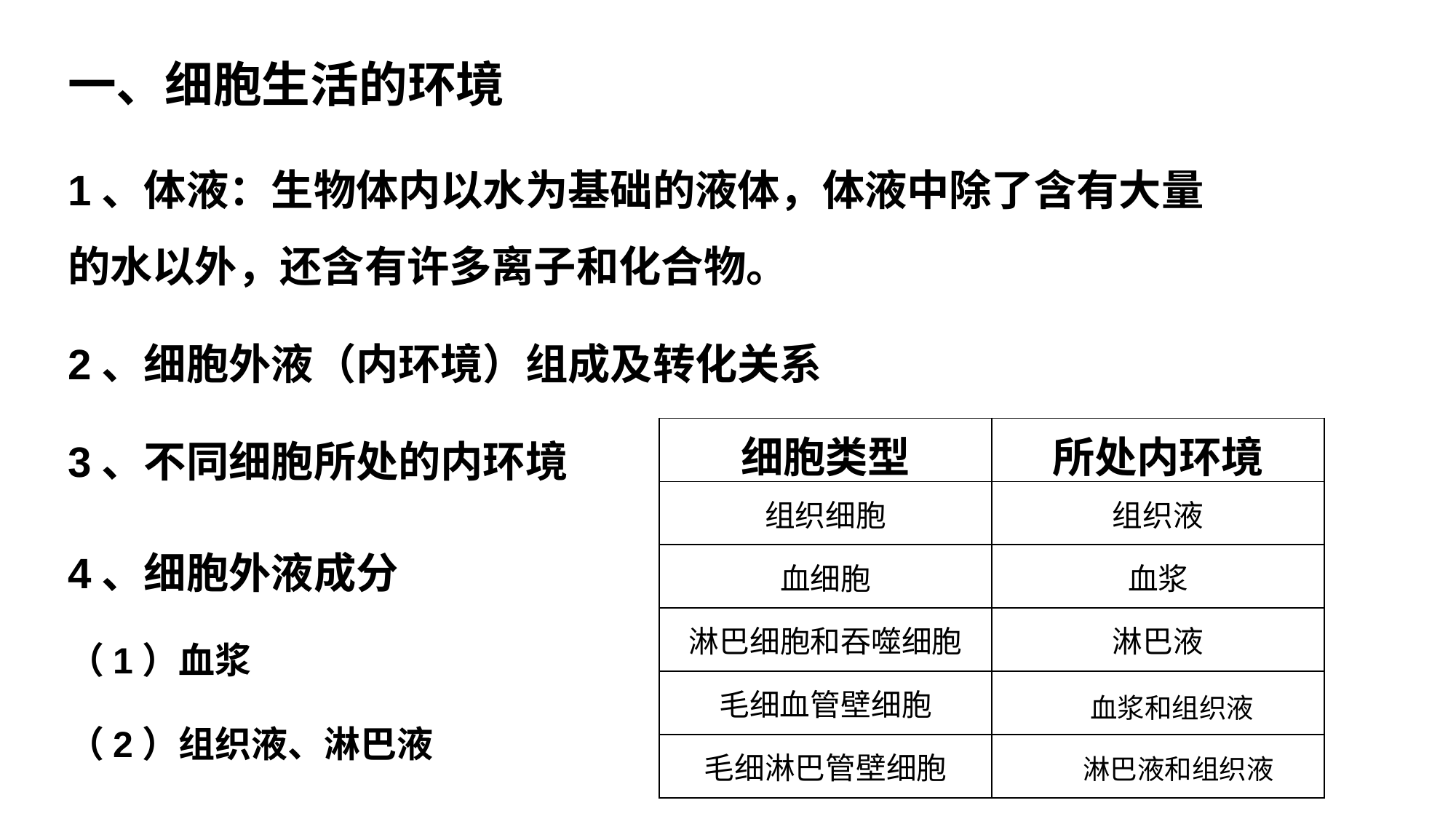

一、细胞生活的环境
1、体液：生物体内以水为基础的液体，体液中除了含有大量的水以外，还含有许多离子和化合物。
2、细胞外液（内环境）组成及转化关系
3、不同细胞所处的内环境

| 细胞类型 | 所处内环境 |
| --- | --- |
| 组织细胞 | 组织液 |
| 血细胞 | 血浆 |
| 淋巴细胞和吞噬细胞 | 淋巴液 |
| 毛细血管壁细胞 |  |
| 毛细淋巴管壁细胞 |  |
4、细胞外液成分
（1）血浆
（2）组织液、淋巴液
血浆和组织液
淋巴液和组织液